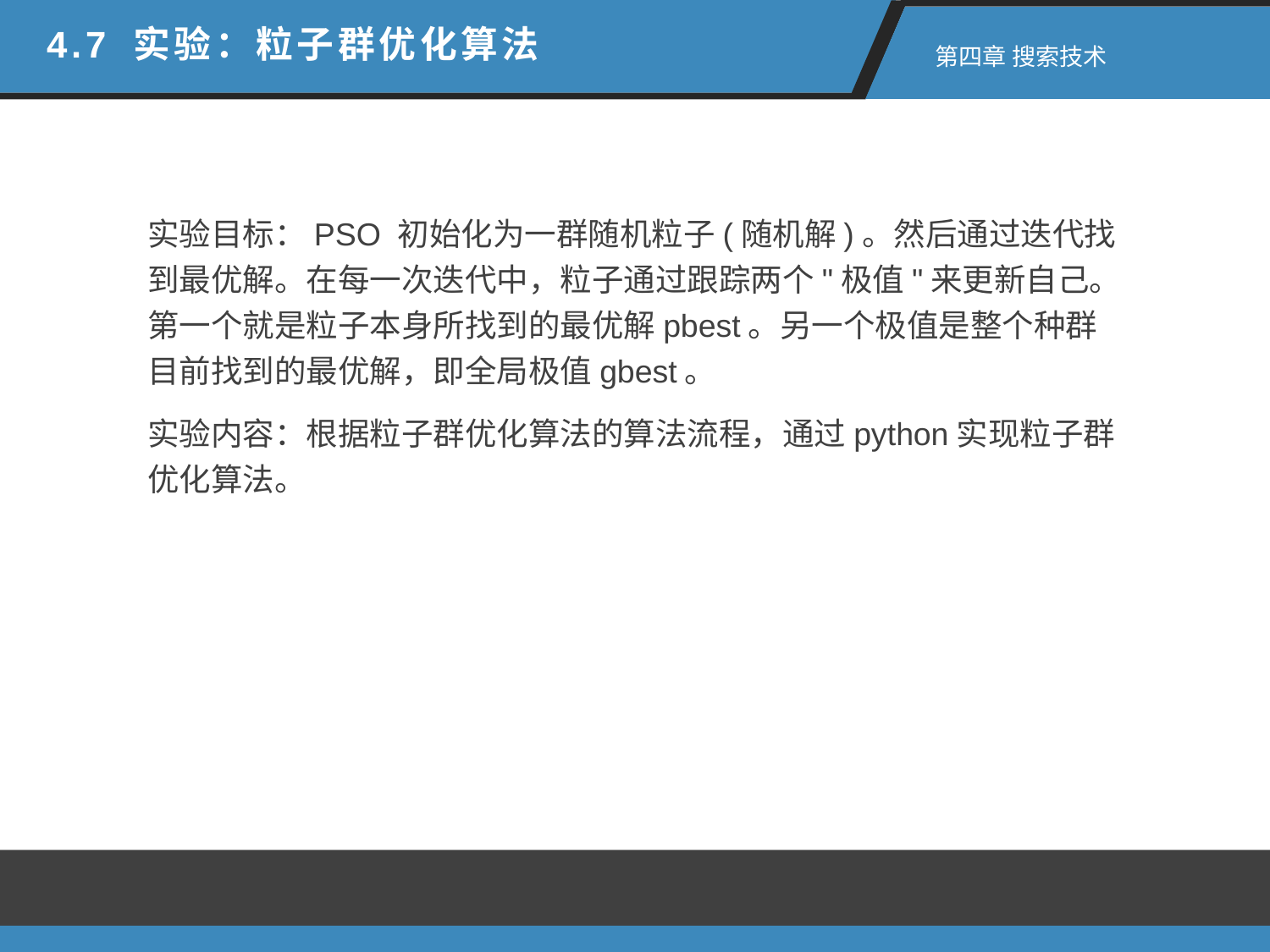

4.7 实验：粒子群优化算法
  第四章 搜索技术
实验目标：PSO 初始化为一群随机粒子(随机解)。然后通过迭代找到最优解。在每一次迭代中，粒子通过跟踪两个"极值"来更新自己。第一个就是粒子本身所找到的最优解pbest。另一个极值是整个种群目前找到的最优解，即全局极值gbest。
实验内容：根据粒子群优化算法的算法流程，通过python实现粒子群优化算法。